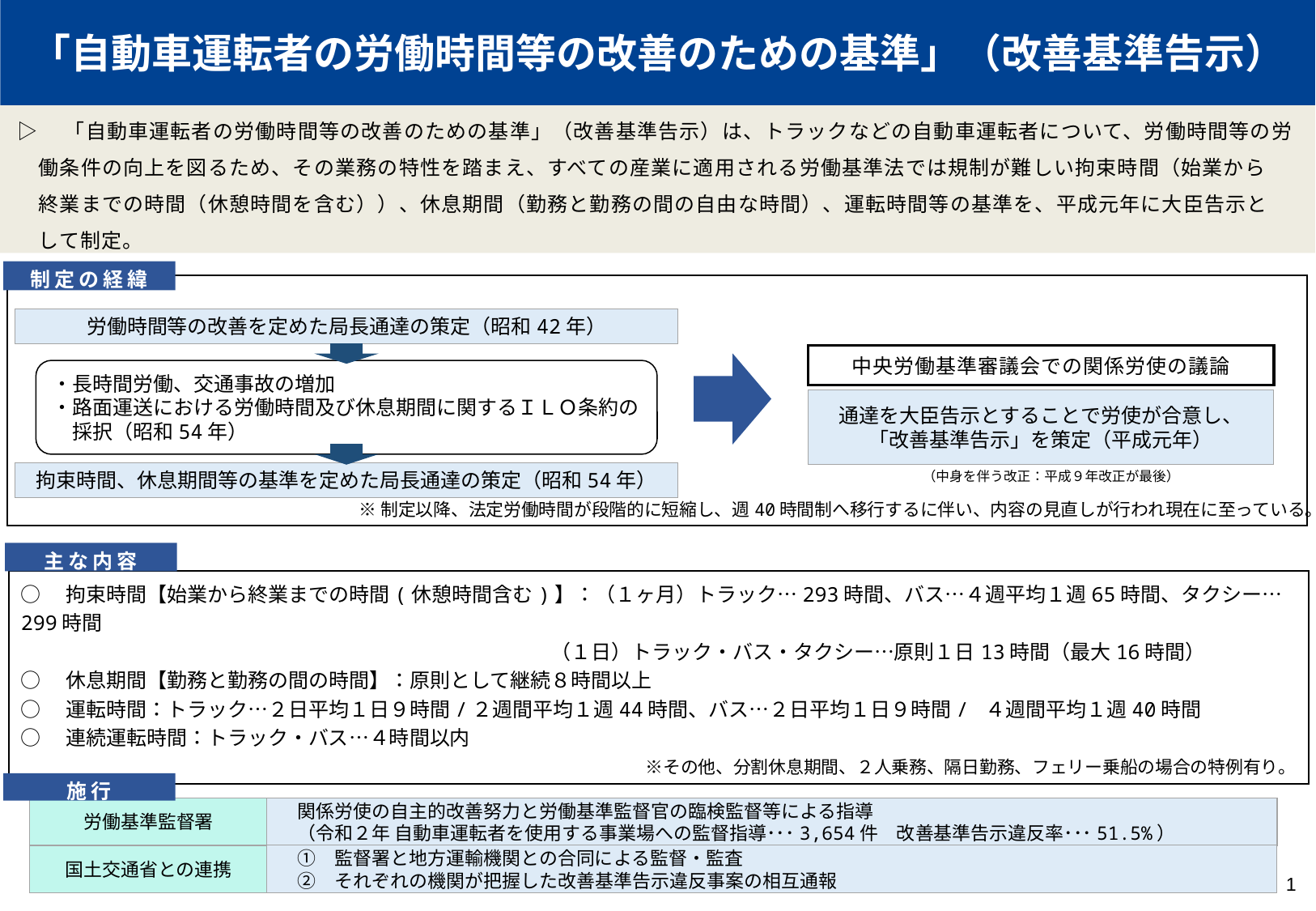

「自動車運転者の労働時間等の改善のための基準」（改善基準告示）について
「自動車運転者の労働時間等の改善のための基準」（改善基準告示）
 ▷　「自動車運転者の労働時間等の改善のための基準」（改善基準告示）は、トラックなどの自動車運転者について、労働時間等の労
    働条件の向上を図るため、その業務の特性を踏まえ、すべての産業に適用される労働基準法では規制が難しい拘束時間（始業から
    終業までの時間（休憩時間を含む））、休息期間（勤務と勤務の間の自由な時間）、運転時間等の基準を、平成元年に大臣告示と
    して制定。
制定の経緯

労働時間等の改善を定めた局長通達の策定（昭和42年）

中央労働基準審議会での関係労使の議論

・長時間労働、交通事故の増加
・路面運送における労働時間及び休息期間に関するＩＬＯ条約の
　採択（昭和54年）
通達を大臣告示とすることで労使が合意し、
「改善基準告示」を策定（平成元年）

（中身を伴う改正：平成９年改正が最後）
拘束時間、休息期間等の基準を定めた局長通達の策定（昭和54年）
※制定以降、法定労働時間が段階的に短縮し、週40時間制へ移行するに伴い、内容の見直しが行われ現在に至っている。
主な内容
○　拘束時間【始業から終業までの時間(休憩時間含む)】：（１ヶ月）トラック…293時間、バス…４週平均１週65時間、タクシー…299時間
　　　　　　　　　　　　　　　　　　　　　　　　　　 （１日）トラック・バス・タクシー…原則１日13時間（最大16時間）
○　休息期間【勤務と勤務の間の時間】：原則として継続８時間以上
○　運転時間：トラック…２日平均１日９時間/２週間平均１週44時間、バス…２日平均１日９時間/ ４週間平均１週40時間
○　連続運転時間：トラック・バス…４時間以内
　　　　　　　　　　　　　　　　　　　　　※その他、分割休息期間、２人乗務、隔日勤務、フェリー乗船の場合の特例有り。
施行
労働基準監督署
　関係労使の自主的改善努力と労働基準監督官の臨検監督等による指導
　（令和２年 自動車運転者を使用する事業場への監督指導･･･3,654件　改善基準告示違反率･･･51.5%）
　①　監督署と地方運輸機関との合同による監督・監査
　②　それぞれの機関が把握した改善基準告示違反事案の相互通報
国土交通省との連携
1